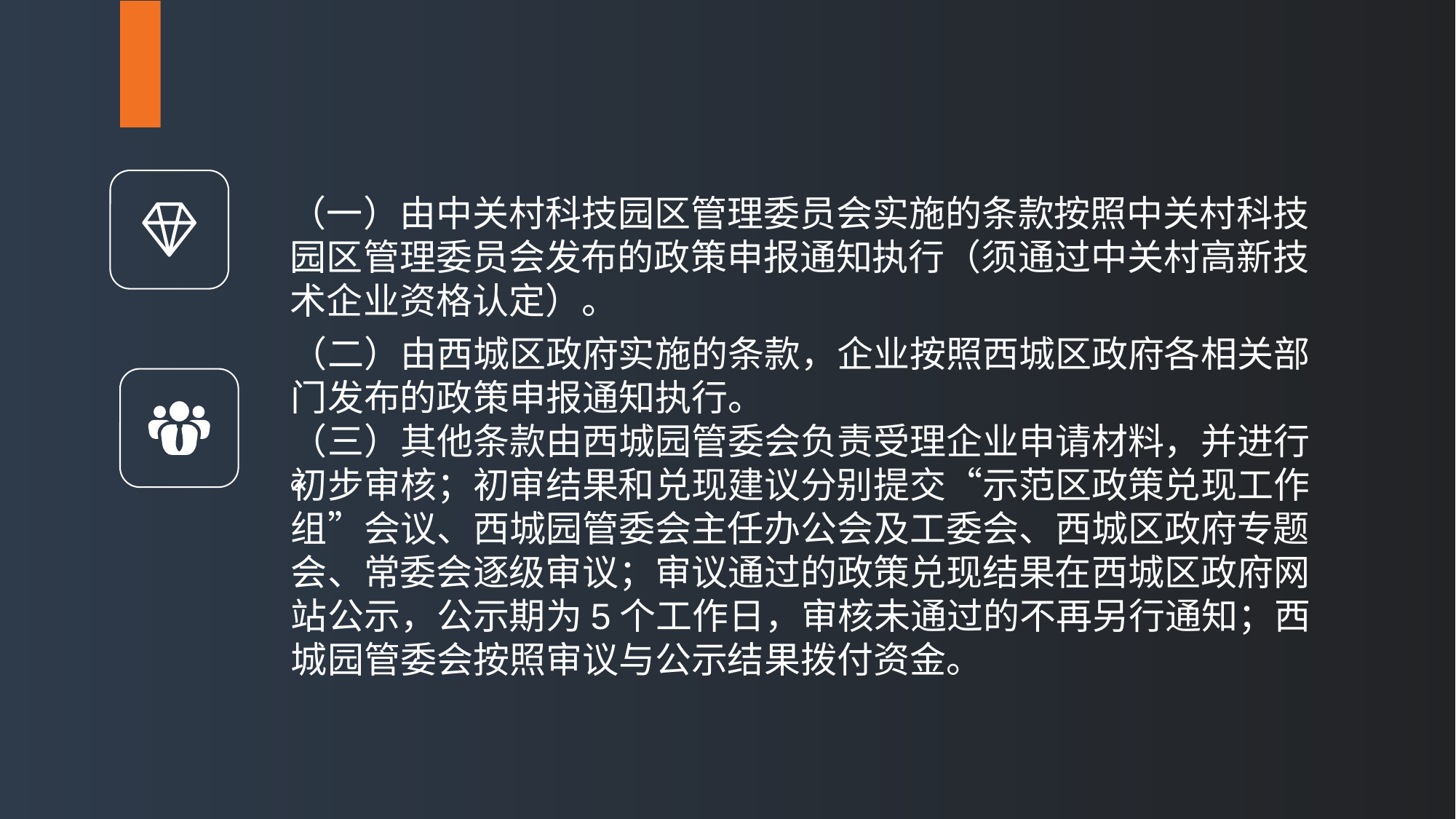

（一）由中关村科技园区管理委员会实施的条款按照中关村科技园区管理委员会发布的政策申报通知执行（须通过中关村高新技术企业资格认定）。

。
（二）由西城区政府实施的条款，企业按照西城区政府各相关部门发布的政策申报通知执行。
（三）其他条款由西城园管委会负责受理企业申请材料，并进行初步审核；初审结果和兑现建议分别提交“示范区政策兑现工作组”会议、西城园管委会主任办公会及工委会、西城区政府专题会、常委会逐级审议；审议通过的政策兑现结果在西城区政府网站公示，公示期为5个工作日，审核未通过的不再另行通知；西城园管委会按照审议与公示结果拨付资金。